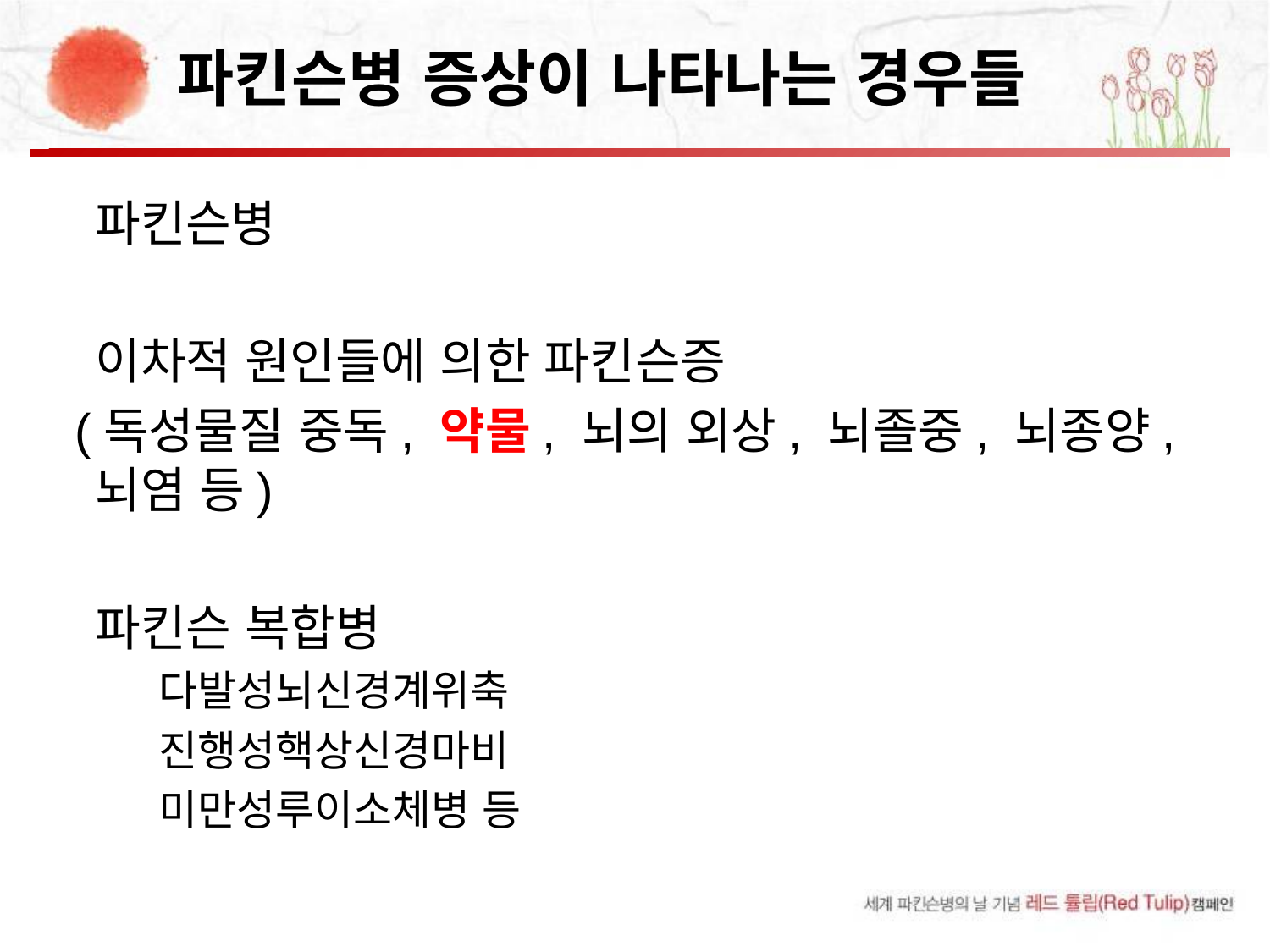

# 파킨슨병 증상이 나타나는 경우들
파킨슨병

이차적 원인들에 의한 파킨슨증
  (독성물질 중독, 약물, 뇌의 외상, 뇌졸중, 뇌종양, 뇌염 등)

파킨슨 복합병
다발성뇌신경계위축
진행성핵상신경마비
미만성루이소체병 등